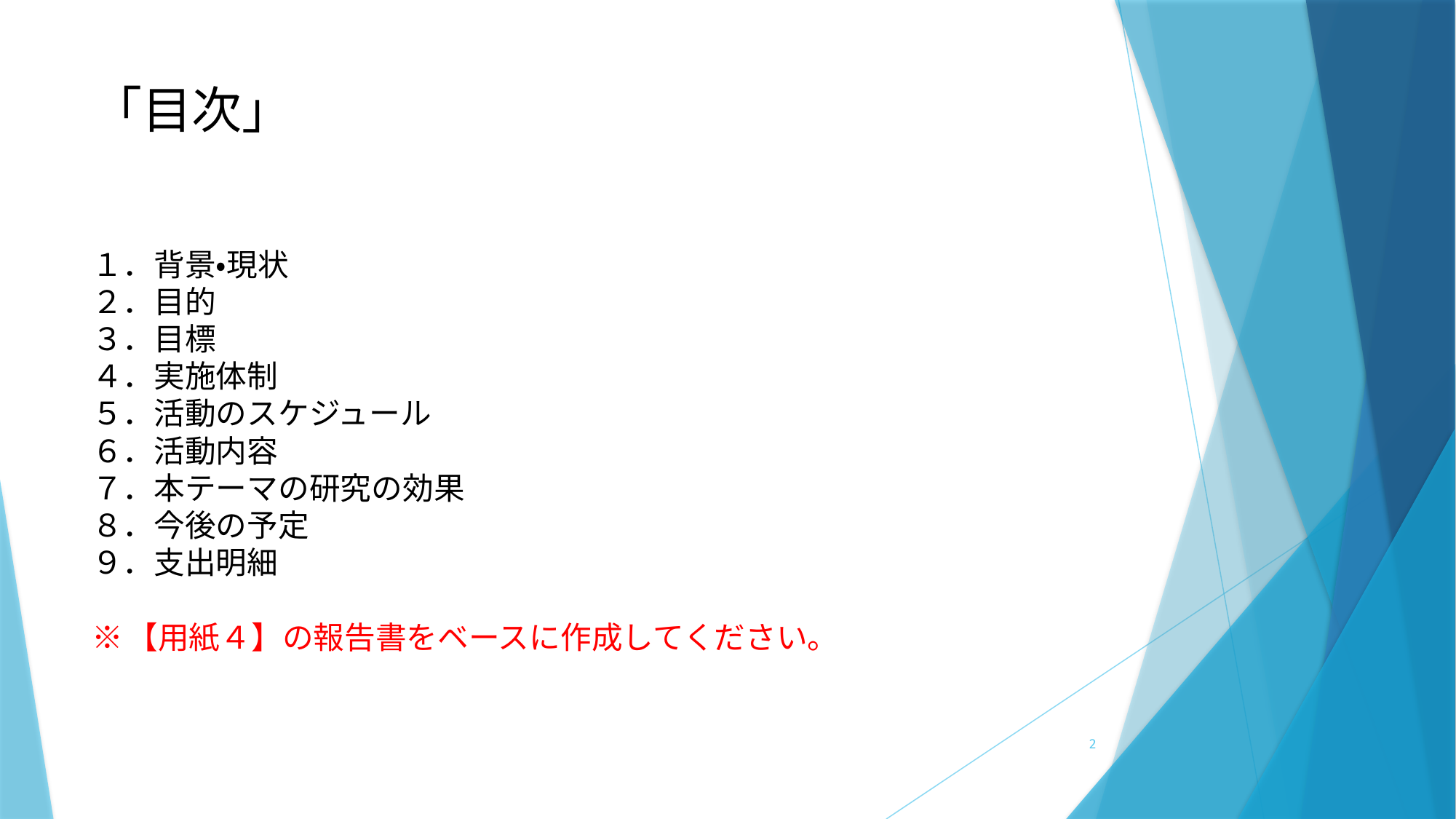

# 「目次」

１．背景・現状
２．目的
３．目標
４．実施体制
５．活動のスケジュール
６．活動内容
７．本テーマの研究の効果
８．今後の予定
９．支出明細

※【用紙４】の報告書をベースに作成してください。
2